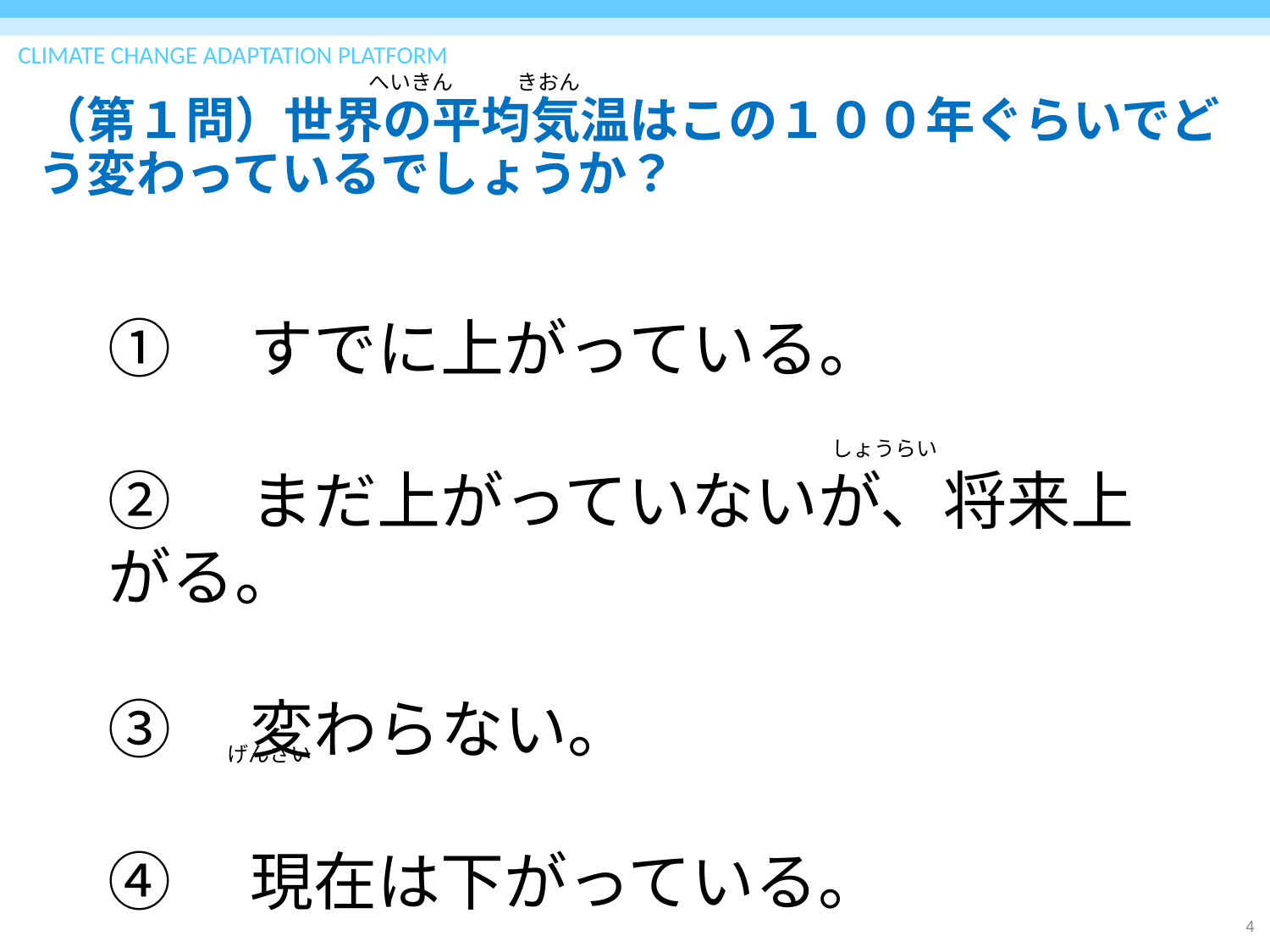

# （第１問）世界の平均気温はこの１００年ぐらいでどう変わっているでしょうか？
へいきん　　　きおん
①　すでに上がっている。

②　まだ上がっていないが、将来上がる。

③　変わらない。

④　現在は下がっている。
しょうらい
げんざい
4